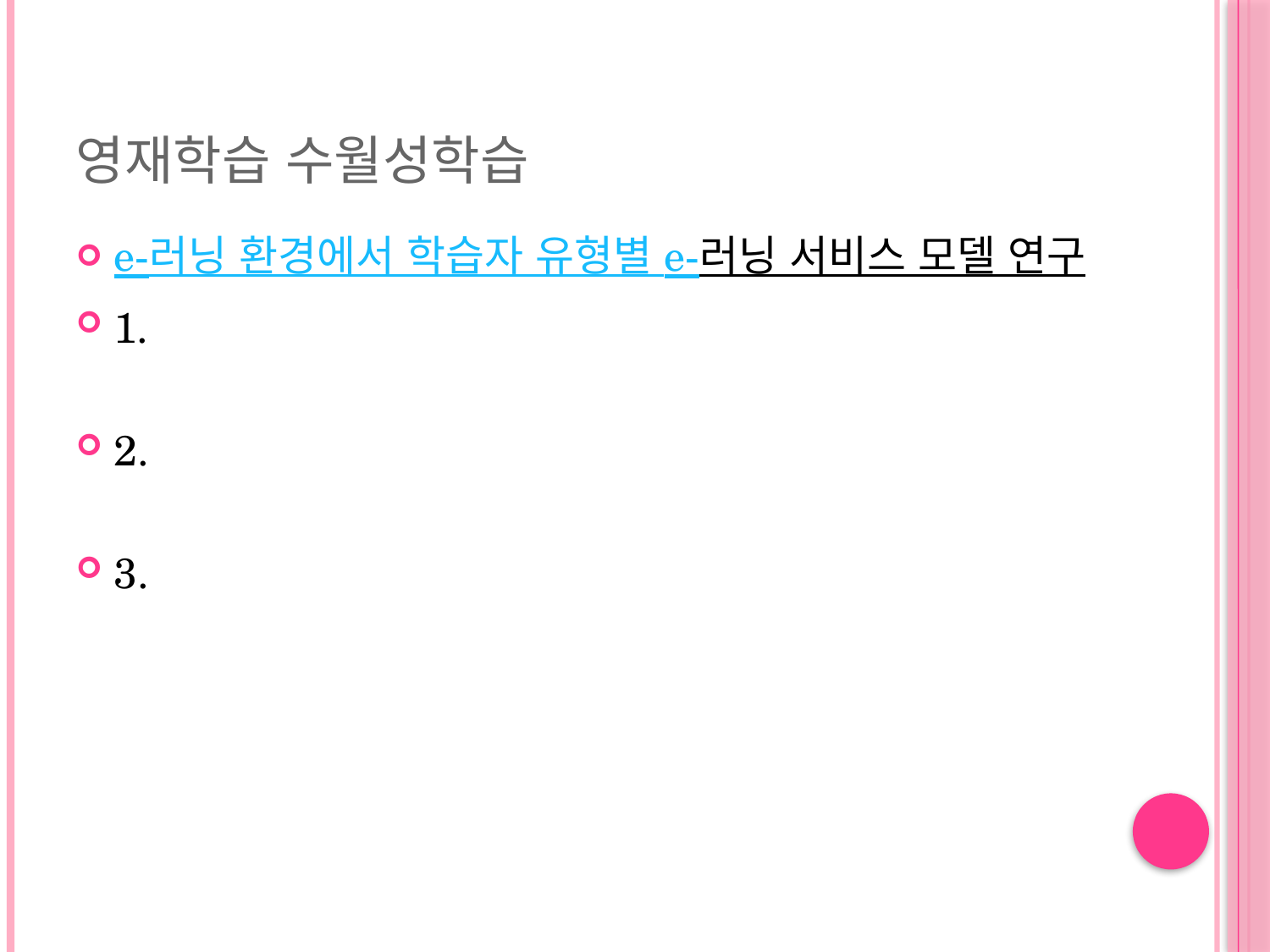

# 영재학습 수월성학습
e-러닝 환경에서 학습자 유형별 e-러닝 서비스 모델 연구
1.

2.

3.